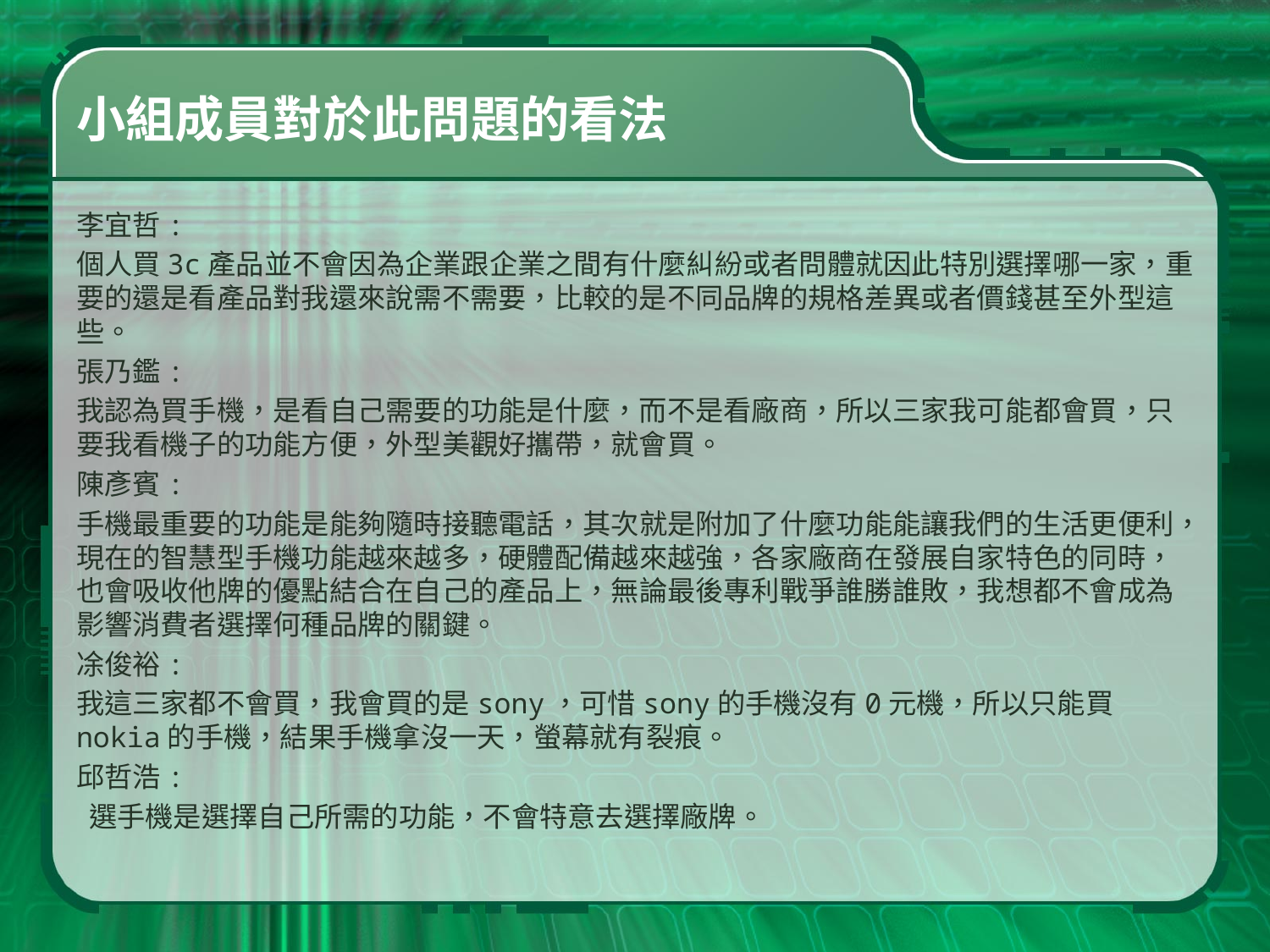

# 小組成員對於此問題的看法
李宜哲:
個人買3c產品並不會因為企業跟企業之間有什麼糾紛或者問體就因此特別選擇哪一家，重要的還是看產品對我還來說需不需要，比較的是不同品牌的規格差異或者價錢甚至外型這些。
張乃鑑:
我認為買手機，是看自己需要的功能是什麼，而不是看廠商，所以三家我可能都會買，只要我看機子的功能方便，外型美觀好攜帶，就會買。
陳彥賓:
手機最重要的功能是能夠隨時接聽電話，其次就是附加了什麼功能能讓我們的生活更便利，現在的智慧型手機功能越來越多，硬體配備越來越強，各家廠商在發展自家特色的同時，也會吸收他牌的優點結合在自己的產品上，無論最後專利戰爭誰勝誰敗，我想都不會成為影響消費者選擇何種品牌的關鍵。
凃俊裕:
我這三家都不會買，我會買的是sony，可惜sony的手機沒有0元機，所以只能買nokia的手機，結果手機拿沒一天，螢幕就有裂痕。
邱哲浩:
 選手機是選擇自己所需的功能，不會特意去選擇廠牌。